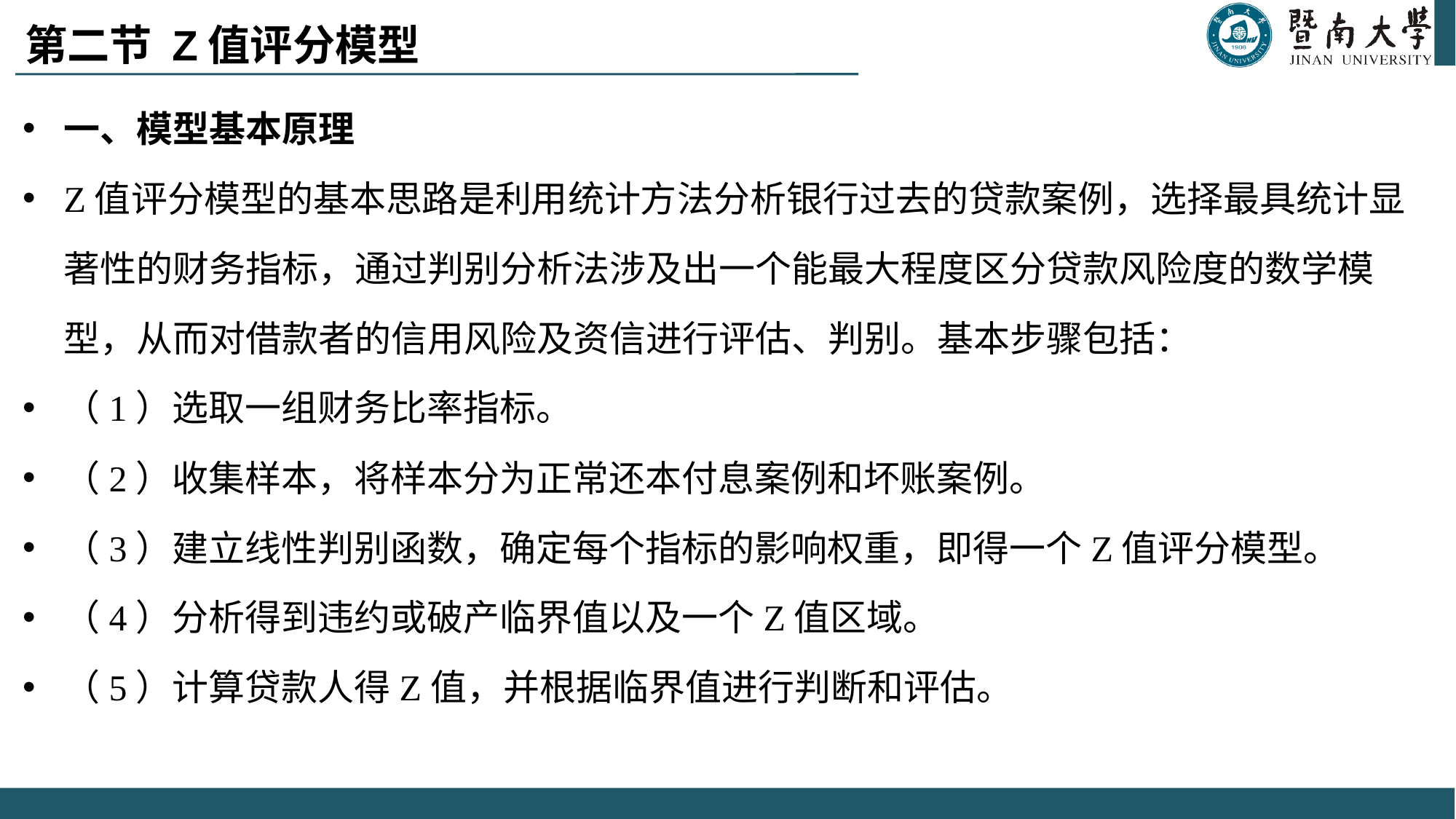

# 第二节 Z值评分模型
一、模型基本原理
Z值评分模型的基本思路是利用统计方法分析银行过去的贷款案例，选择最具统计显著性的财务指标，通过判别分析法涉及出一个能最大程度区分贷款风险度的数学模型，从而对借款者的信用风险及资信进行评估、判别。基本步骤包括：
（1）选取一组财务比率指标。
（2）收集样本，将样本分为正常还本付息案例和坏账案例。
（3）建立线性判别函数，确定每个指标的影响权重，即得一个Z值评分模型。
（4）分析得到违约或破产临界值以及一个Z值区域。
（5）计算贷款人得Z值，并根据临界值进行判断和评估。